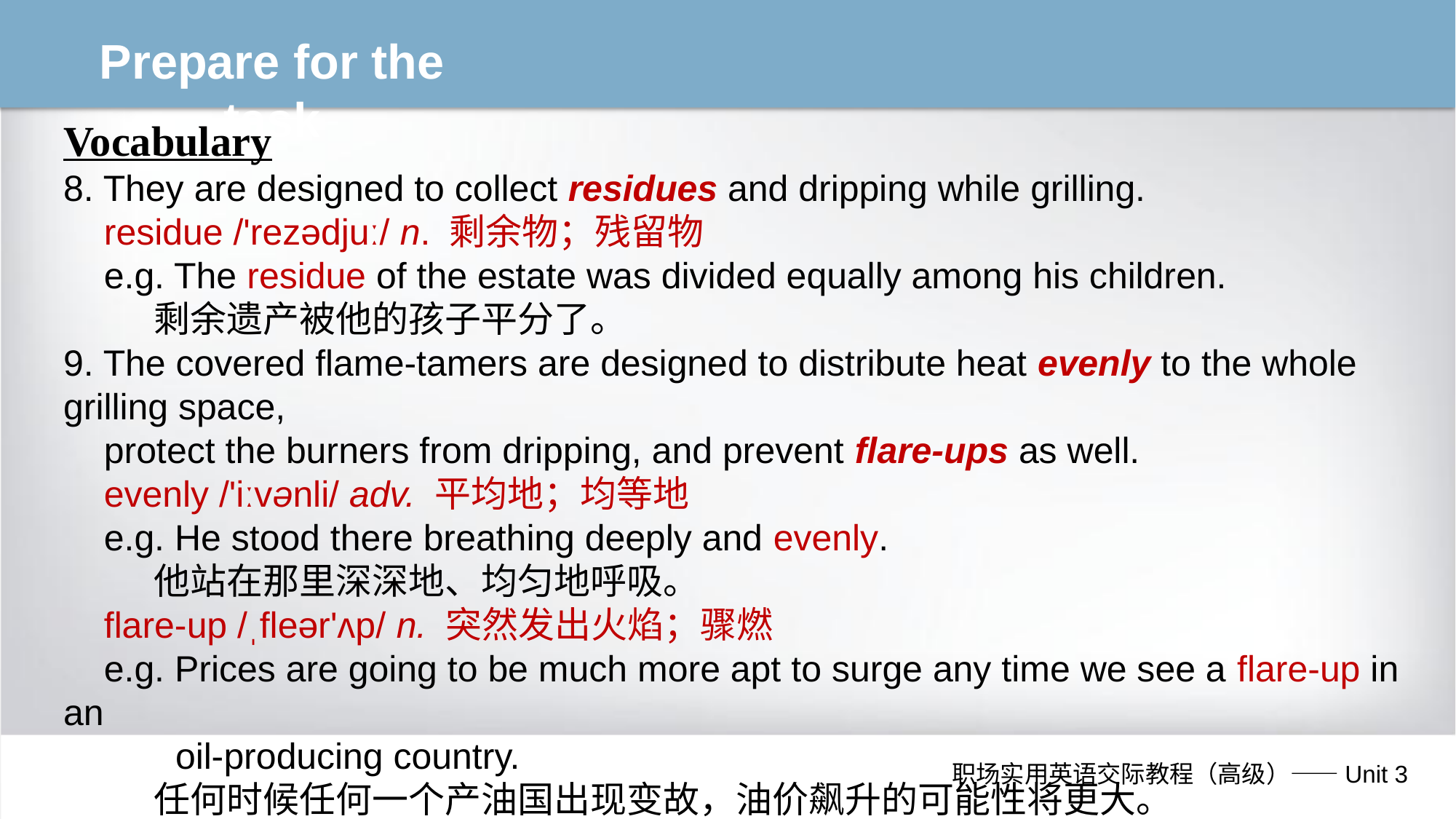

Prepare for the task
Vocabulary
8. They are designed to collect residues and dripping while grilling.
    residue /'rezədjuː/ n. 剩余物；残留物
    e.g. The residue of the estate was divided equally among his children.
          剩余遗产被他的孩子平分了。
9. The covered flame-tamers are designed to distribute heat evenly to the whole grilling space,
    protect the burners from dripping, and prevent flare-ups as well.
    evenly /'iːvənli/ adv. 平均地；均等地
    e.g. He stood there breathing deeply and evenly.
          他站在那里深深地、均匀地呼吸。
    flare-up /ˌfleər'ʌp/ n. 突然发出火焰；骤燃
    e.g. Prices are going to be much more apt to surge any time we see a flare-up in an
           oil-producing country.
          任何时候任何一个产油国出现变故，油价飙升的可能性将更大。
职场实用英语交际教程（高级）——Unit 3